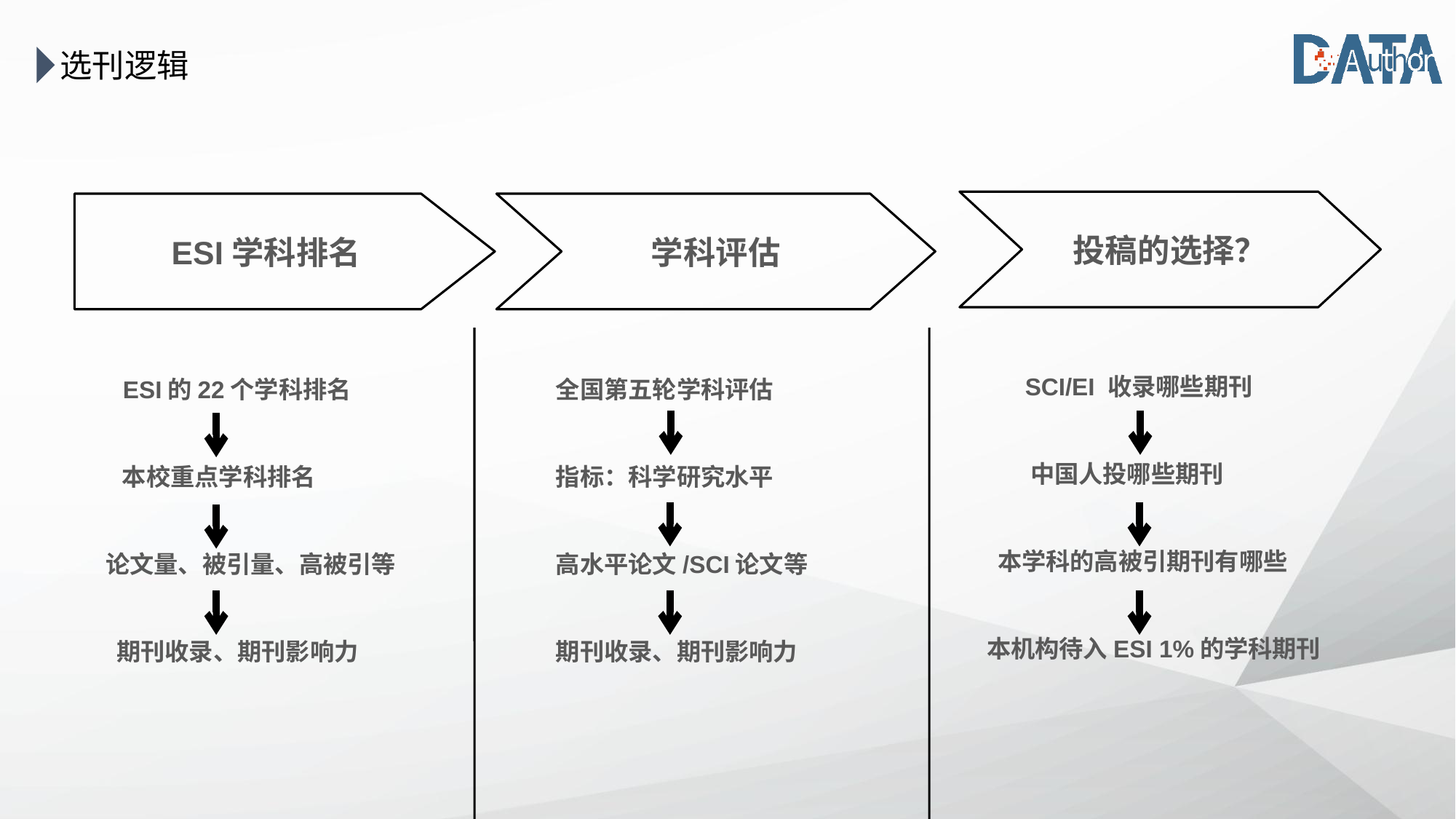

选刊逻辑

投稿的选择？
ESI学科排名
学科评估
     ESI的22个学科排名

     本校重点学科排名

  论文量、被引量、高被引等

    期刊收录、期刊影响力

      全国第五轮学科评估

      指标：科学研究水平

      高水平论文/SCI论文等

      期刊收录、期刊影响力

         SCI/EI 收录哪些期刊

           中国人投哪些期刊

     本学科的高被引期刊有哪些

   本机构待入ESI 1%的学科期刊